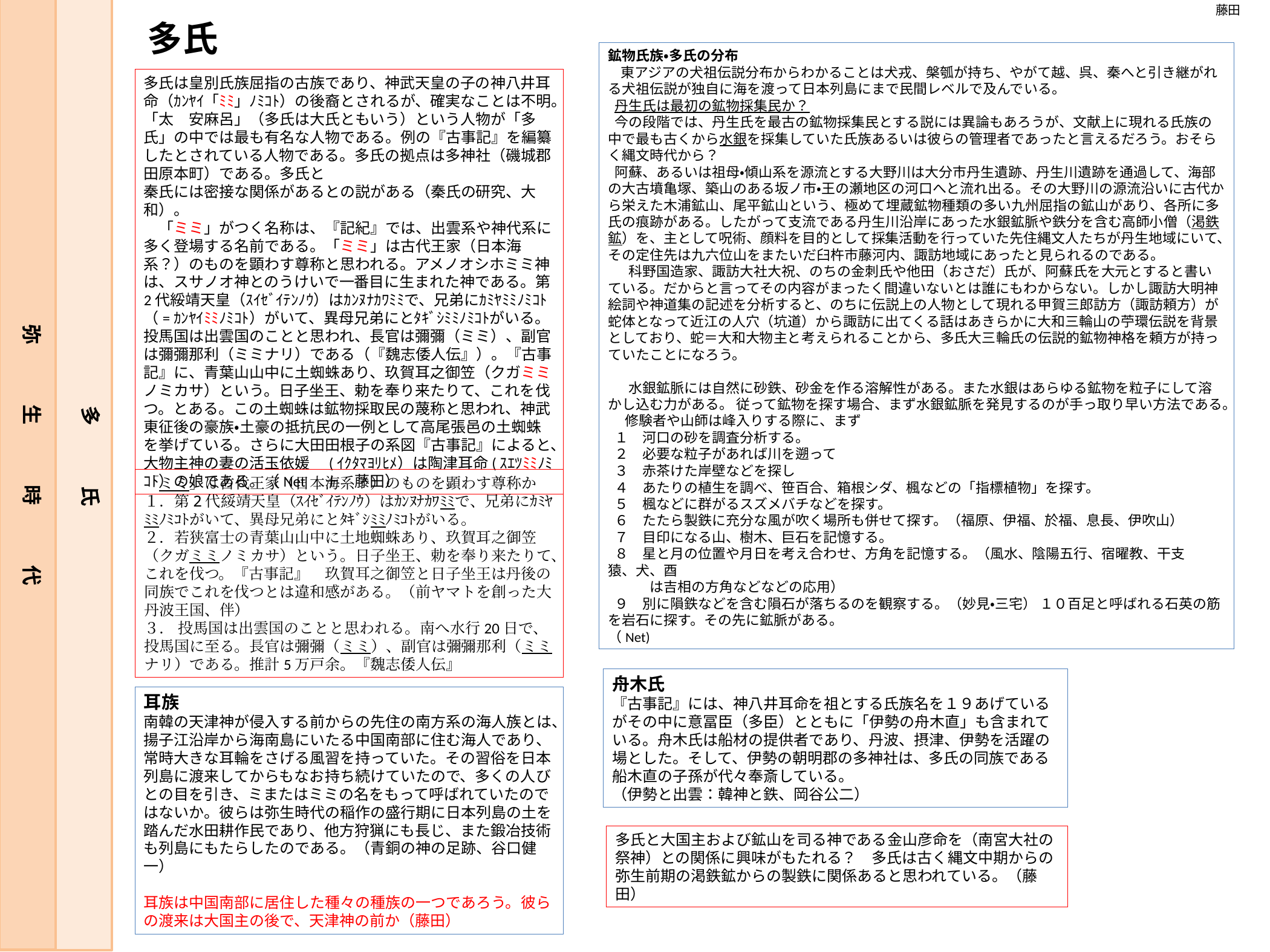

藤田

多氏
鉱物氏族・多氏の分布
   東アジアの犬祖伝説分布からわかることは犬戎、槃瓠が持ち、やがて越、呉、秦へと引き継がれる犬祖伝説が独自に海を渡って日本列島にまで民間レベルで及んでいる。
 丹生氏は最初の鉱物採集民か？
 今の段階では、丹生氏を最古の鉱物採集民とする説には異論もあろうが、文献上に現れる氏族の中で最も古くから水銀を採集していた氏族あるいは彼らの管理者であったと言えるだろう。おそらく縄文時代から？
 阿蘇、あるいは祖母・傾山系を源流とする大野川は大分市丹生遺跡、丹生川遺跡を通過して、海部の大古墳亀塚、築山のある坂ノ市・王の瀬地区の河口へと流れ出る。その大野川の源流沿いに古代から栄えた木浦鉱山、尾平鉱山という、極めて埋蔵鉱物種類の多い九州屈指の鉱山があり、各所に多氏の痕跡がある。したがって支流である丹生川沿岸にあった水銀鉱脈や鉄分を含む高師小僧（渇鉄鉱）を、主として呪術、顔料を目的として採集活動を行っていた先住縄文人たちが丹生地域にいて、その定住先は九六位山をまたいだ臼杵市藤河内、諏訪地域にあったと見られるのである。
 　科野国造家、諏訪大社大祝、のちの金刺氏や他田（おさだ）氏が、阿蘇氏を大元とすると書いている。だからと言ってその内容がまったく間違いないとは誰にもわからない。しかし諏訪大明神絵詞や神道集の記述を分析すると、のちに伝説上の人物として現れる甲賀三郎訪方（諏訪頼方）が蛇体となって近江の人穴（坑道）から諏訪に出てくる話はあきらかに大和三輪山の苧環伝説を背景としており、蛇＝大和大物主と考えられることから、多氏大三輪氏の伝説的鉱物神格を頼方が持っていたことになろう。

 　水銀鉱脈には自然に砂鉄、砂金を作る溶解性がある。また水銀はあらゆる鉱物を粒子にして溶かし込む力がある。 従って鉱物を探す場合、まず水銀鉱脈を発見するのが手っ取り早い方法である。
　 修験者や山師は峰入りする際に、まず
 １　河口の砂を調査分析する。
 ２　必要な粒子があれば川を遡って
 ３　赤茶けた岸壁などを探し
 ４　あたりの植生を調べ、笹百合、箱根シダ、楓などの「指標植物」を探す。
 ５　楓などに群がるスズメバチなどを探す。
 ６　たたら製鉄に充分な風が吹く場所も併せて探す。（福原、伊福、於福、息長、伊吹山）
 ７　目印になる山、樹木、巨石を記憶する。
 ８　星と月の位置や月日を考え合わせ、方角を記憶する。（風水、陰陽五行、宿曜教、干支　　猿、犬、酉
　　　は吉相の方角などなどの応用）
 ９　別に隕鉄などを含む隕石が落ちるのを観察する。（妙見・三宅） １０百足と呼ばれる石英の筋を岩石に探す。その先に鉱脈がある。
（Net)
多氏は皇別氏族屈指の古族であり、神武天皇の子の神八井耳命（ｶﾝﾔｲ「ﾐﾐ」ﾉﾐｺﾄ）の後裔とされるが、確実なことは不明。「太　安麻呂」（多氏は大氏ともいう）という人物が「多氏」の中では最も有名な人物である。例の『古事記』を編纂したとされている人物である。多氏の拠点は多神社（磯城郡田原本町）である。多氏と
秦氏には密接な関係があるとの説がある（秦氏の研究、大和）。
　「ミミ」がつく名称は、『記紀』では、出雲系や神代系に多く登場する名前である。「ミミ」は古代王家（日本海系？）のものを顕わす尊称と思われる。アメノオシホミミ神は、スサノオ神とのうけいで一番目に生まれた神である。第2代綏靖天皇（ｽｲｾﾞｲﾃﾝﾉｳ）はｶﾝﾇﾅｶﾜﾐﾐで、兄弟にｶﾐﾔﾐﾐﾉﾐｺﾄ（=ｶﾝﾔｲﾐﾐﾉﾐｺﾄ）がいて、異母兄弟にとﾀｷﾞｼﾐﾐﾉﾐｺﾄがいる。投馬国は出雲国のことと思われ、長官は彌彌（ミミ）、副官は彌彌那利（ミミナリ）である（『魏志倭人伝』）。『古事記』に、青葉山山中に土蜘蛛あり、玖賀耳之御笠（クガミミノミカサ）という。日子坐王、勅を奉り来たりて、これを伐つ。とある。この土蜘蛛は鉱物採取民の蔑称と思われ、神武東征後の豪族・土豪の抵抗民の一例として高尾張邑の土蜘蛛を挙げている。さらに大田田根子の系図『古事記』によると、大物主神の妻の活玉依媛　(ｲｸﾀﾏﾖﾘﾋﾒ）は陶津耳命(ｽｴﾂﾐﾐﾉﾐｺﾄ）の娘である。（Net　＋　藤田）
弥　　　生　　　時　　　代
多　　　氏
「ミミ」は古代王家（日本海系？）のものを顕わす尊称か
１．第2代綏靖天皇（ｽｲｾﾞｲﾃﾝﾉｳ）はｶﾝﾇﾅｶﾜﾐﾐで、兄弟にｶﾐﾔﾐﾐﾉﾐｺﾄがいて、異母兄弟にとﾀｷﾞｼﾐﾐﾉﾐｺﾄがいる。
２．若狭富士の青葉山山中に土地蜘蛛あり、玖賀耳之御笠（クガミミノミカサ）という。日子坐王、勅を奉り来たりて、これを伐つ。『古事記』　玖賀耳之御笠と日子坐王は丹後の同族でこれを伐つとは違和感がある。（前ヤマトを創った大丹波王国、伴）
３． 投馬国は出雲国のことと思われる。南へ水行20日で、投馬国に至る。長官は彌彌（ミミ）、副官は彌彌那利（ミミナリ）である。推計5万戸余。『魏志倭人伝』
舟木氏
『古事記』には、神八井耳命を祖とする氏族名を１９あげているがその中に意冨臣（多臣）とともに「伊勢の舟木直」も含まれている。舟木氏は船材の提供者であり、丹波、摂津、伊勢を活躍の場とした。そして、伊勢の朝明郡の多神社は、多氏の同族である船木直の子孫が代々奉斎している。
（伊勢と出雲：韓神と鉄、岡谷公二）
耳族
南韓の天津神が侵入する前からの先住の南方系の海人族とは、揚子江沿岸から海南島にいたる中国南部に住む海人であり、常時大きな耳輪をさげる風習を持っていた。その習俗を日本列島に渡来してからもなお持ち続けていたので、多くの人びとの目を引き、ミまたはミミの名をもって呼ばれていたのではないか。彼らは弥生時代の稲作の盛行期に日本列島の土を踏んだ水田耕作民であり、他方狩猟にも長じ、また鍛冶技術も列島にもたらしたのである。（青銅の神の足跡、谷口健一）

耳族は中国南部に居住した種々の種族の一つであろう。彼らの渡来は大国主の後で、天津神の前か（藤田）
多氏と大国主および鉱山を司る神である金山彦命を（南宮大社の祭神）との関係に興味がもたれる？　多氏は古く縄文中期からの弥生前期の渇鉄鉱からの製鉄に関係あると思われている。（藤田）